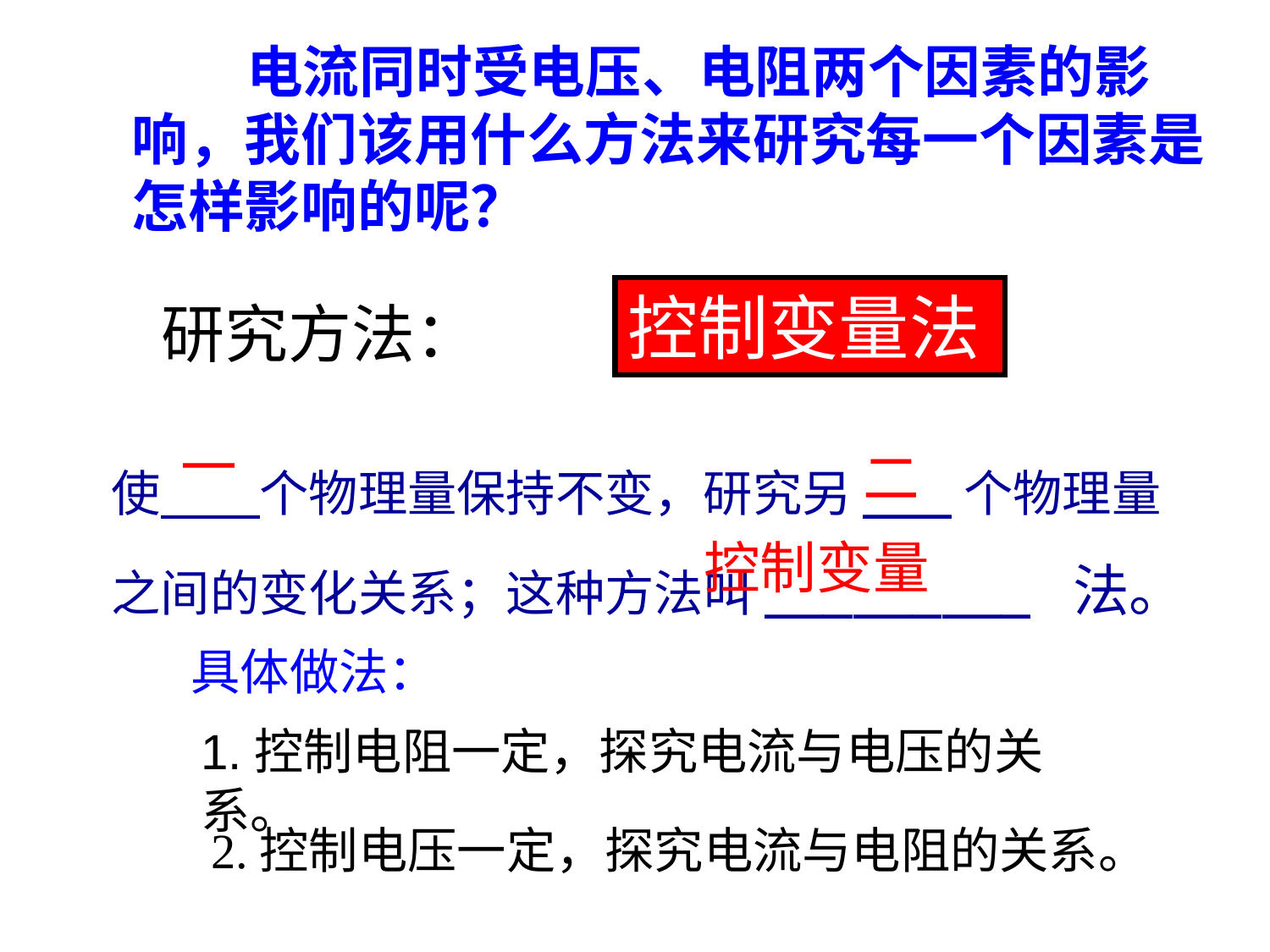

电流同时受电压、电阻两个因素的影响，我们该用什么方法来研究每一个因素是怎样影响的呢？
控制变量法
研究方法：
一
使　　个物理量保持不变，研究另___个物理量之间的变化关系；这种方法叫_________ 法。
二
控制变量
具体做法：
1.控制电阻一定，探究电流与电压的关系。
2.控制电压一定，探究电流与电阻的关系。